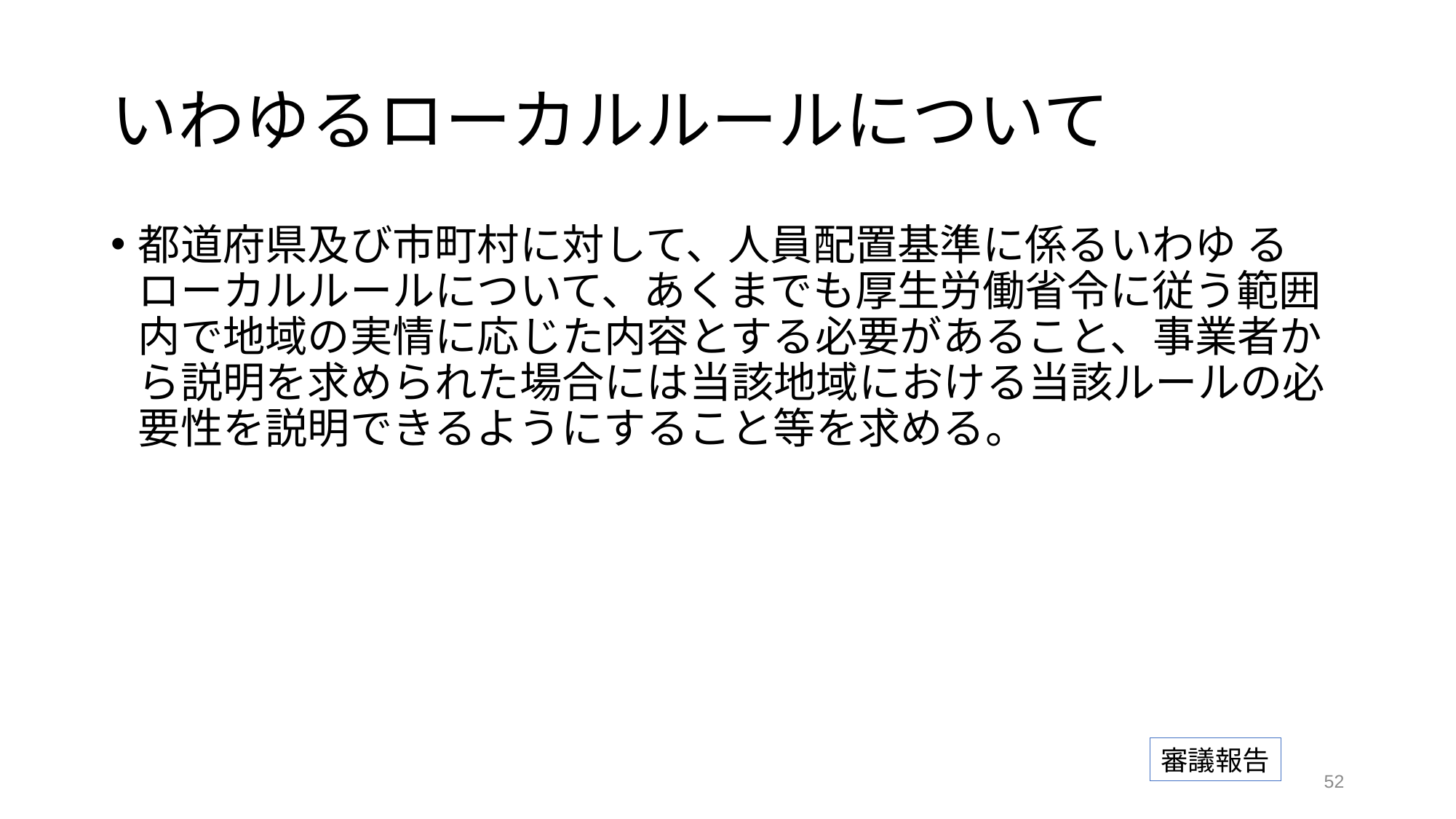

# いわゆるローカルルールについて
都道府県及び市町村に対して、人員配置基準に係るいわゆ るローカルルールについて、あくまでも厚生労働省令に従う範囲内で地域の実情に応じた内容とする必要があること、事業者から説明を求められた場合には当該地域における当該ルールの必要性を説明できるようにすること等を求める。
審議報告
52